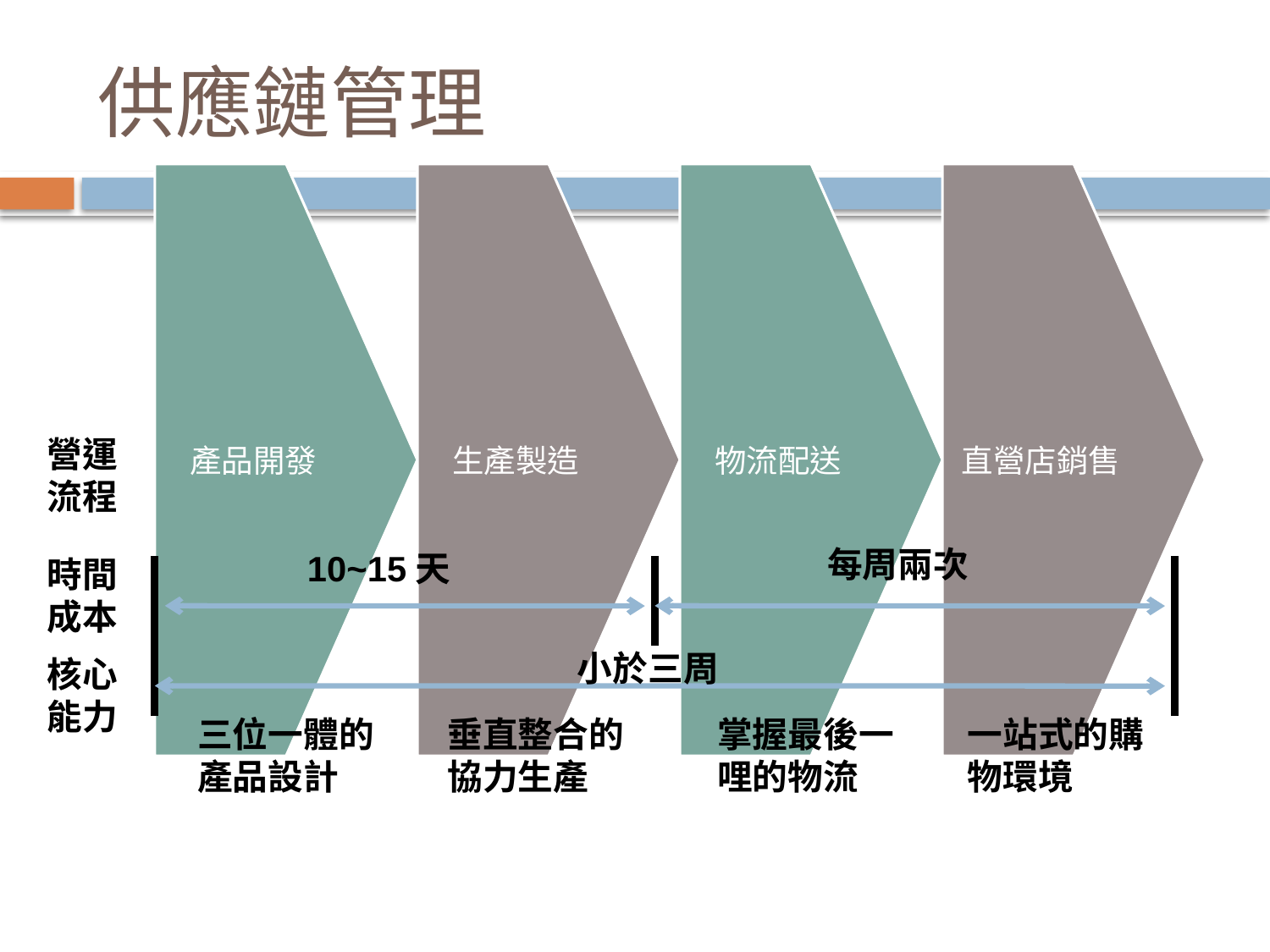

# 供應鏈管理
產品開發
生產製造
物流配送
直營店銷售
營運流程
每周兩次
10~15天
時間成本
小於三周
核心能力
三位一體的
產品設計
垂直整合的協力生產
掌握最後一哩的物流
一站式的購物環境